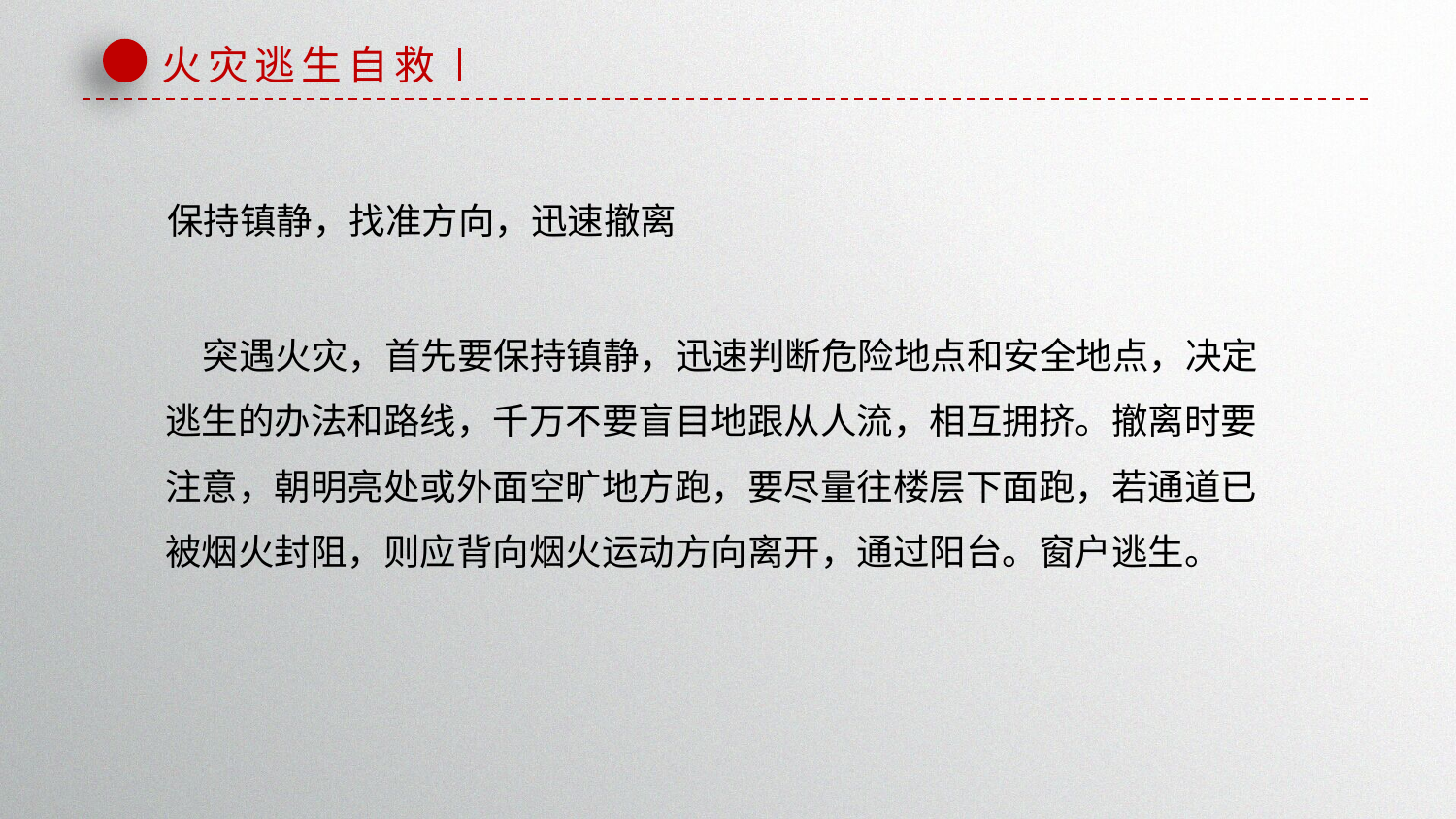

火灾逃生自救

保持镇静，找准方向，迅速撤离
    突遇火灾，首先要保持镇静，迅速判断危险地点和安全地点，决定逃生的办法和路线，千万不要盲目地跟从人流，相互拥挤。撤离时要注意，朝明亮处或外面空旷地方跑，要尽量往楼层下面跑，若通道已被烟火封阻，则应背向烟火运动方向离开，通过阳台。窗户逃生。